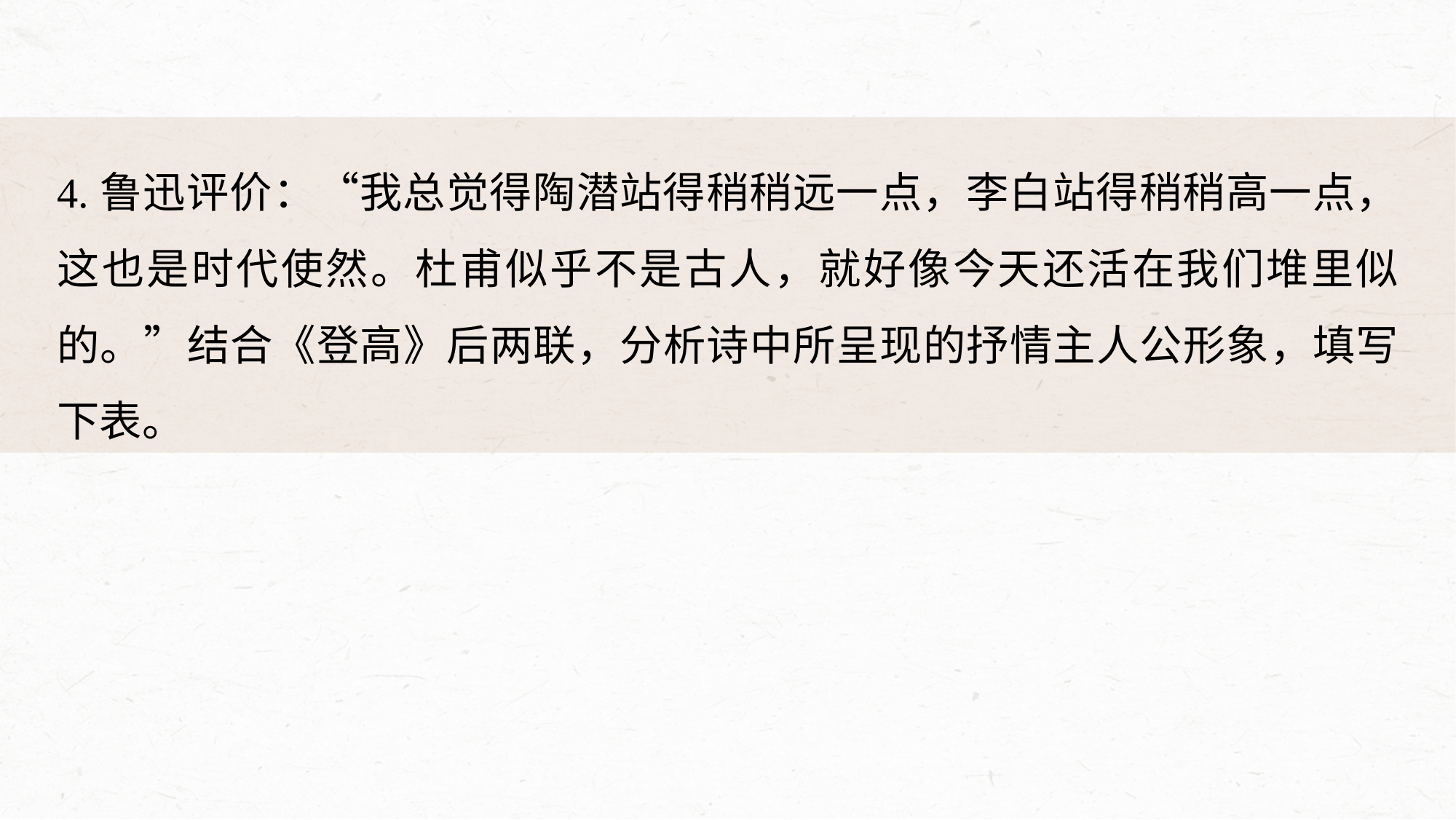

4.鲁迅评价：“我总觉得陶潜站得稍稍远一点，李白站得稍稍高一点，这也是时代使然。杜甫似乎不是古人，就好像今天还活在我们堆里似的。”结合《登高》后两联，分析诗中所呈现的抒情主人公形象，填写下表。